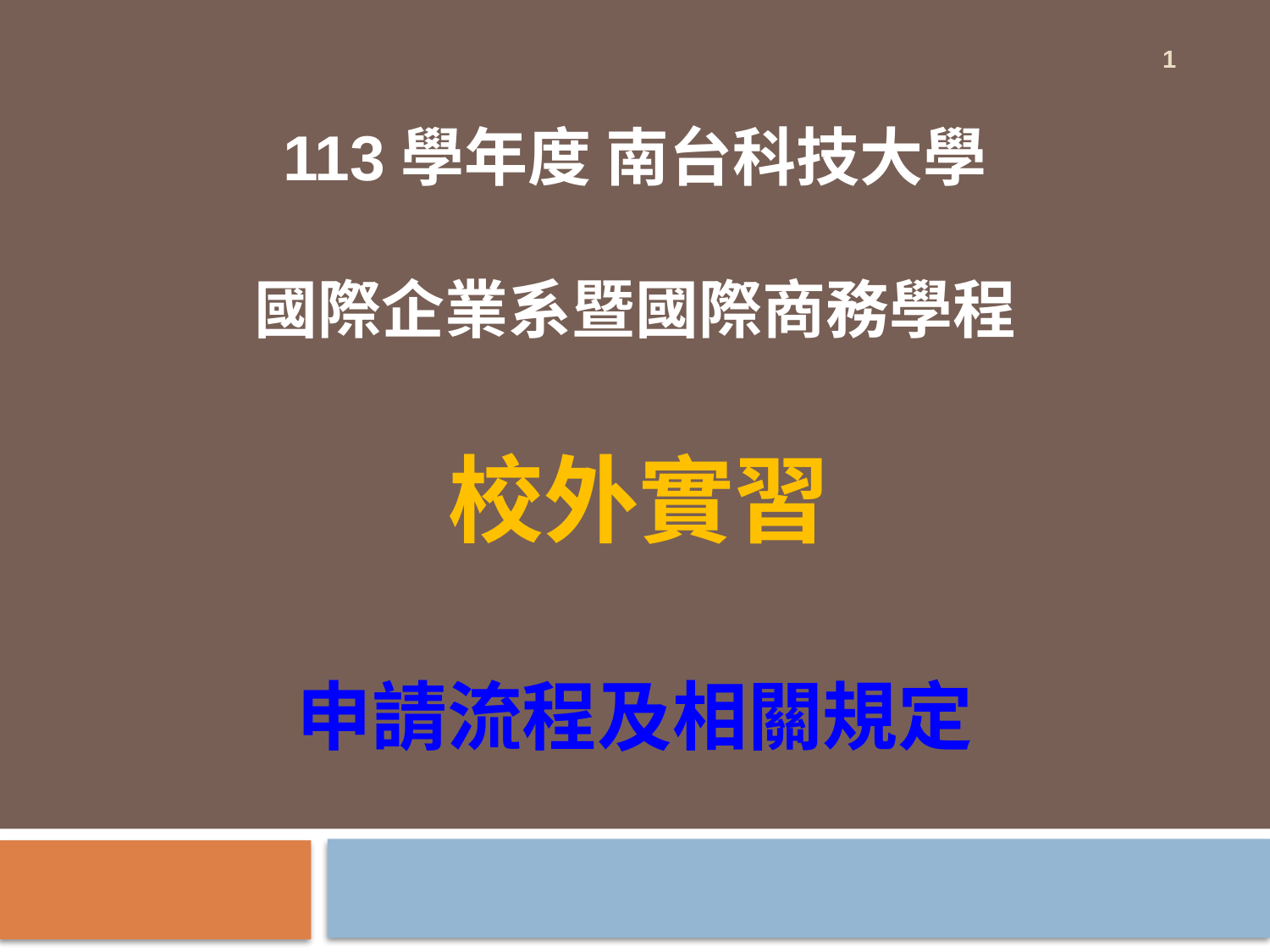

1
113學年度 南台科技大學

國際企業系暨國際商務學程
校外實習
# 申請流程及相關規定